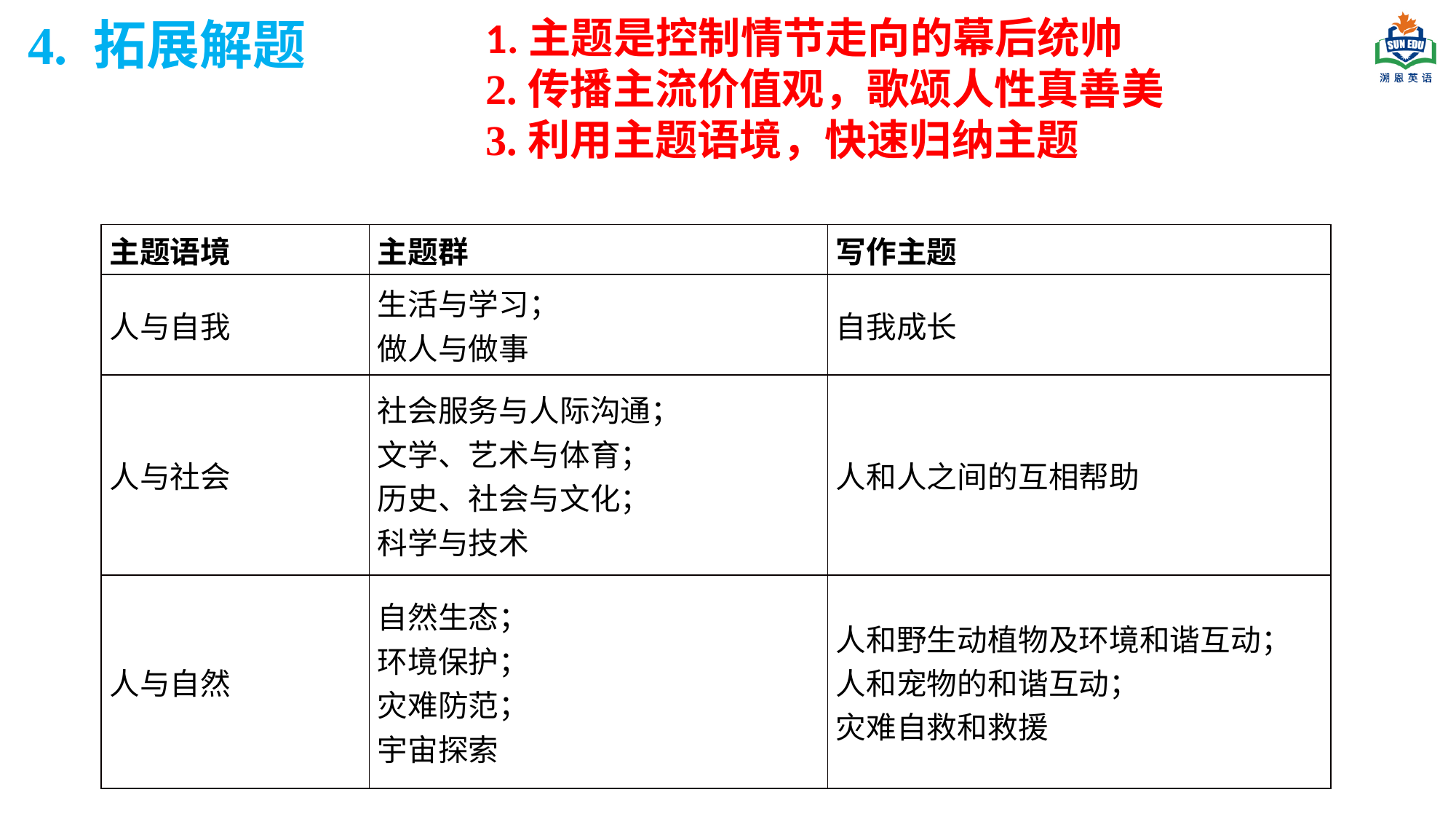

4. 拓展解题
1.主题是控制情节走向的幕后统帅
2.传播主流价值观，歌颂人性真善美
3.利用主题语境，快速归纳主题

| 主题语境 | 主题群 | 写作主题 |
| --- | --- | --- |
| 人与自我 | 生活与学习； 做人与做事 | 自我成长 |
| 人与社会 | 社会服务与人际沟通； 文学、艺术与体育； 历史、社会与文化； 科学与技术 | 人和人之间的互相帮助 |
| 人与自然 | 自然生态； 环境保护； 灾难防范； 宇宙探索 | 人和野生动植物及环境和谐互动； 人和宠物的和谐互动； 灾难自救和救援 |